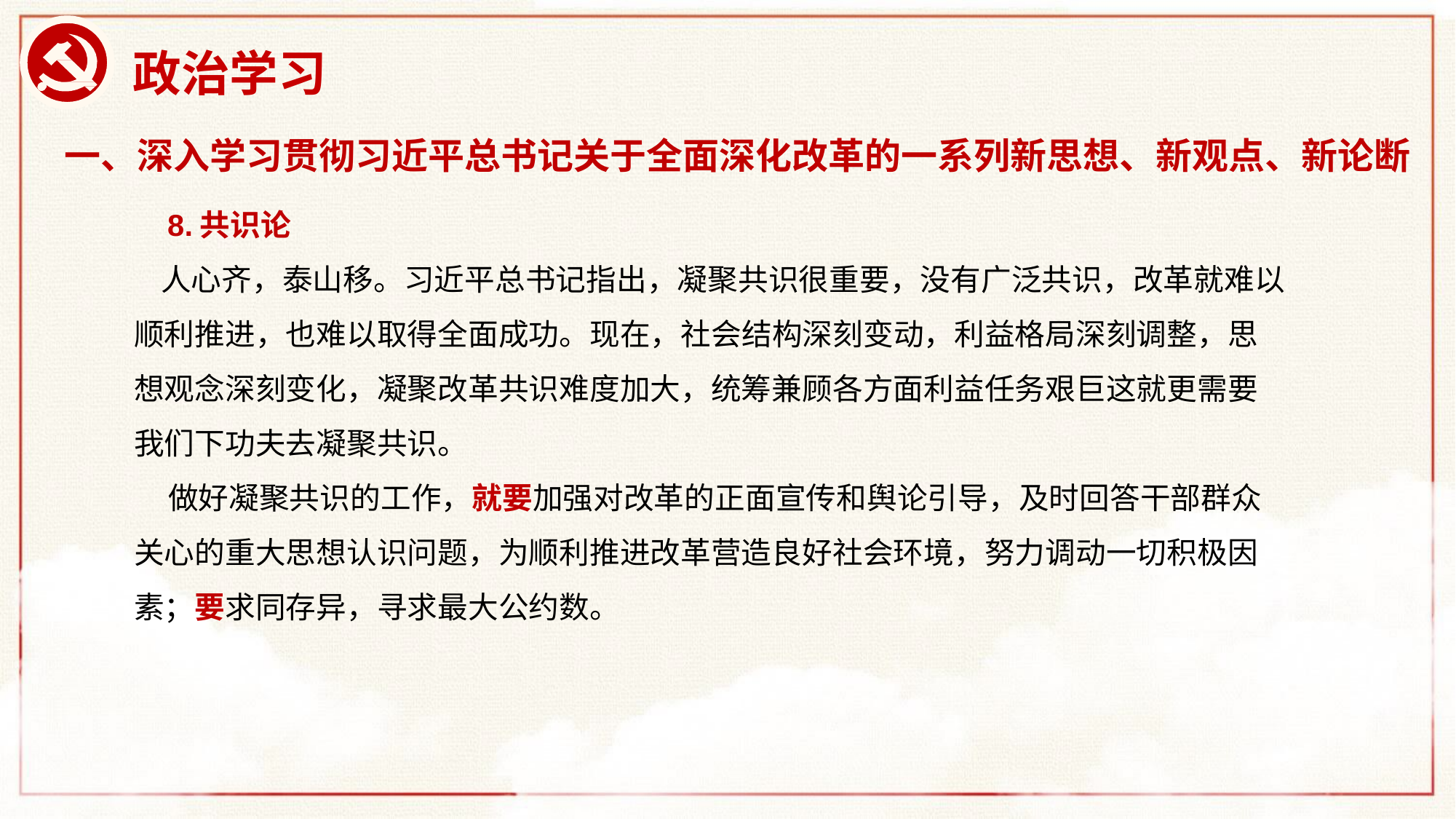

# 政治学习
一、深入学习贯彻习近平总书记关于全面深化改革的一系列新思想、新观点、新论断
    8.共识论
    人心齐，泰山移。习近平总书记指出，凝聚共识很重要，没有广泛共识，改革就难以顺利推进，也难以取得全面成功。现在，社会结构深刻变动，利益格局深刻调整，思想观念深刻变化，凝聚改革共识难度加大，统筹兼顾各方面利益任务艰巨这就更需要我们下功夫去凝聚共识。
    做好凝聚共识的工作，就要加强对改革的正面宣传和舆论引导，及时回答干部群众关心的重大思想认识问题，为顺利推进改革营造良好社会环境，努力调动一切积极因素；要求同存异，寻求最大公约数。